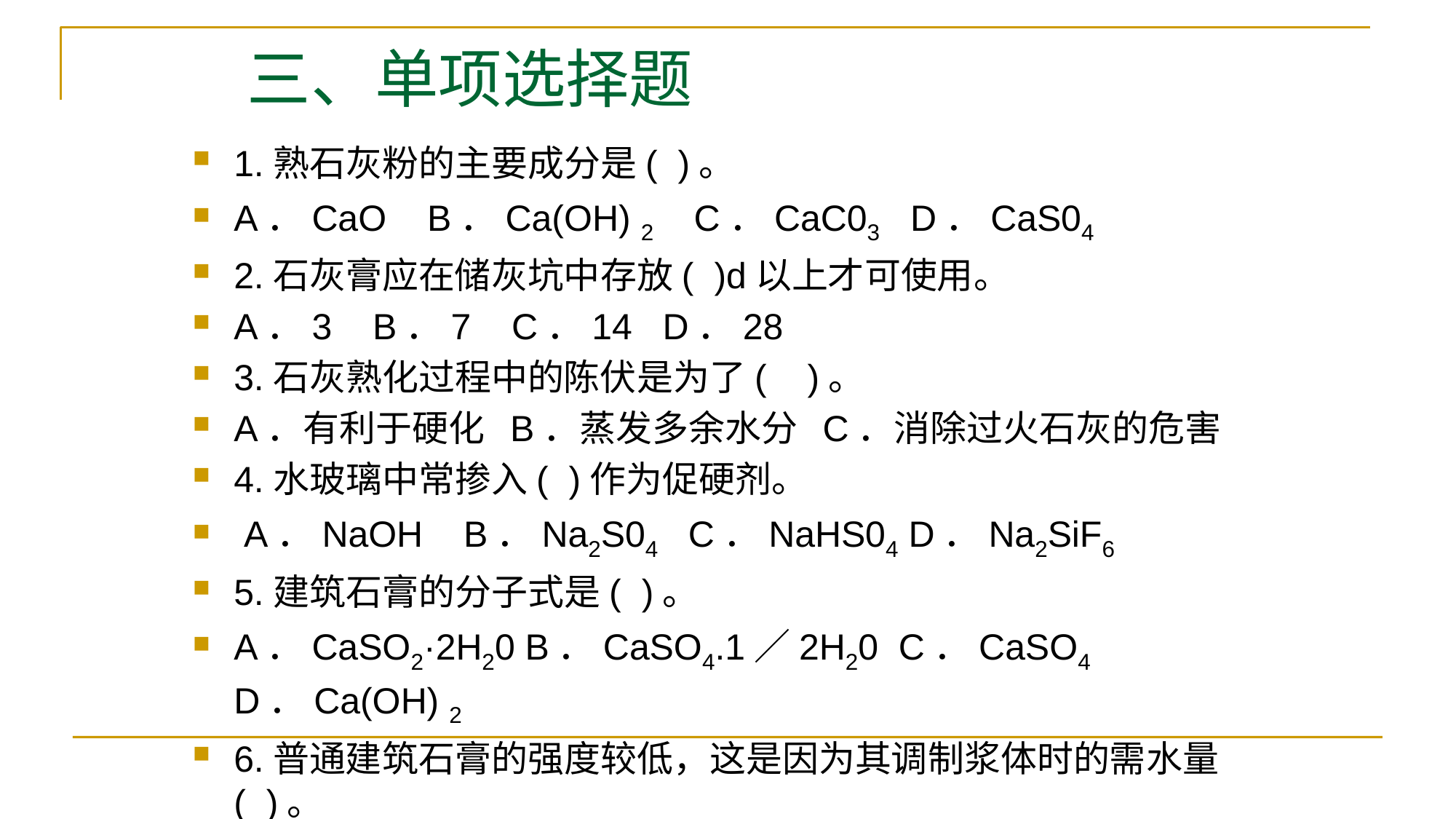

# 三、单项选择题
1.熟石灰粉的主要成分是(  )。
A．CaO    B．Ca(OH) 2    C．CaC03   D．CaS04
2.石灰膏应在储灰坑中存放(  )d以上才可使用。
A．3    B．7    C．14   D．28
3.石灰熟化过程中的陈伏是为了(    )。
A．有利于硬化  B．蒸发多余水分  C．消除过火石灰的危害
4.水玻璃中常掺入(  )作为促硬剂。
 A．NaOH    B．Na2S04   C．NaHS04 D．Na2SiF6
5.建筑石膏的分子式是(  )。
A．CaSO2·2H20 B．CaSO4.1／2H20  C．CaSO4  D．Ca(OH) 2
6.普通建筑石膏的强度较低，这是因为其调制浆体时的需水量(  )。
  A．大    B．小    C．中等  D．可大可小